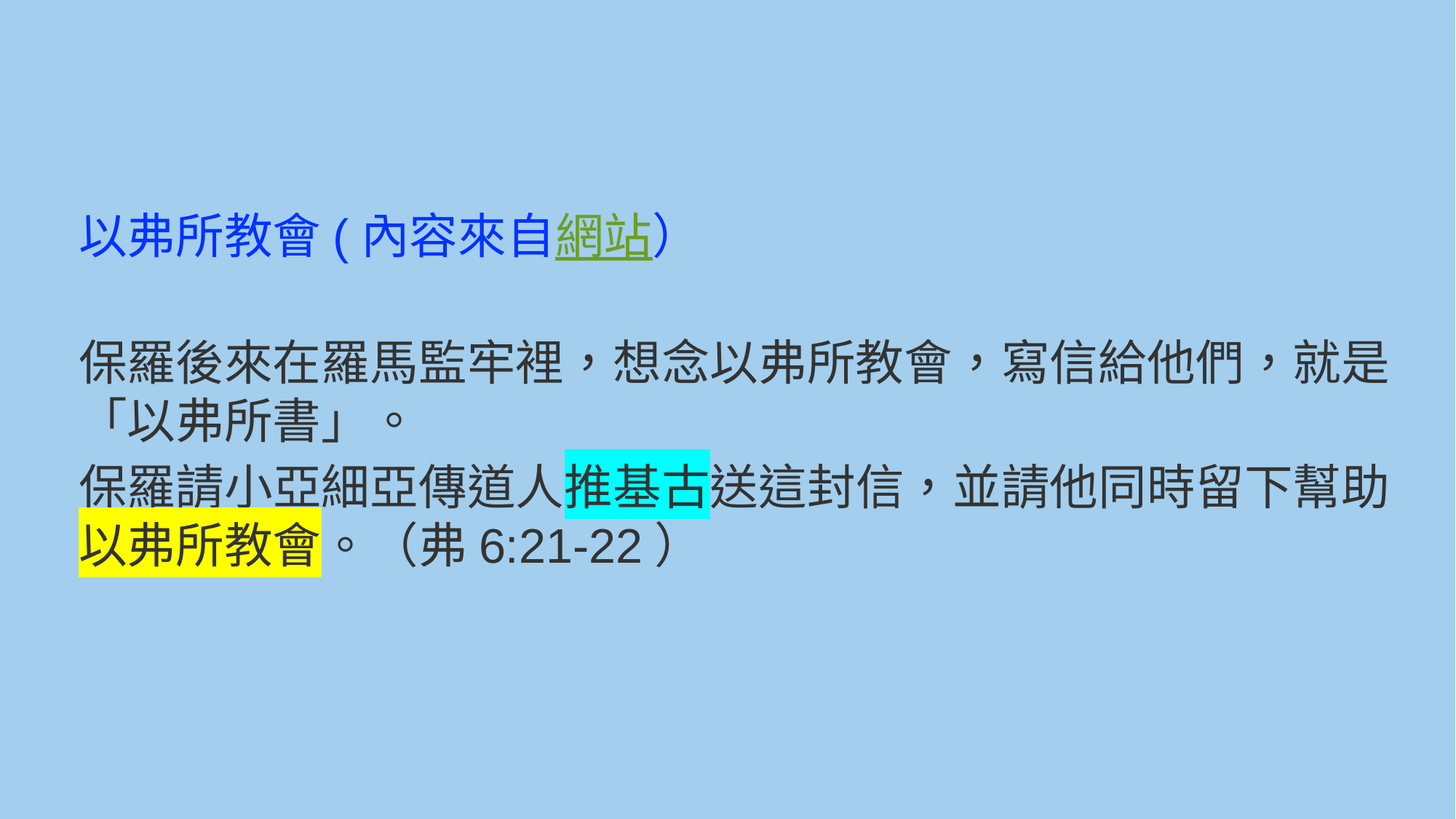

以弗所教會(內容來自網站）
保羅後來在羅馬監牢裡，想念以弗所教會，寫信給他們，就是「以弗所書」。
保羅請小亞細亞傳道人推基古送這封信，並請他同時留下幫助以弗所教會。（弗6:21-22）